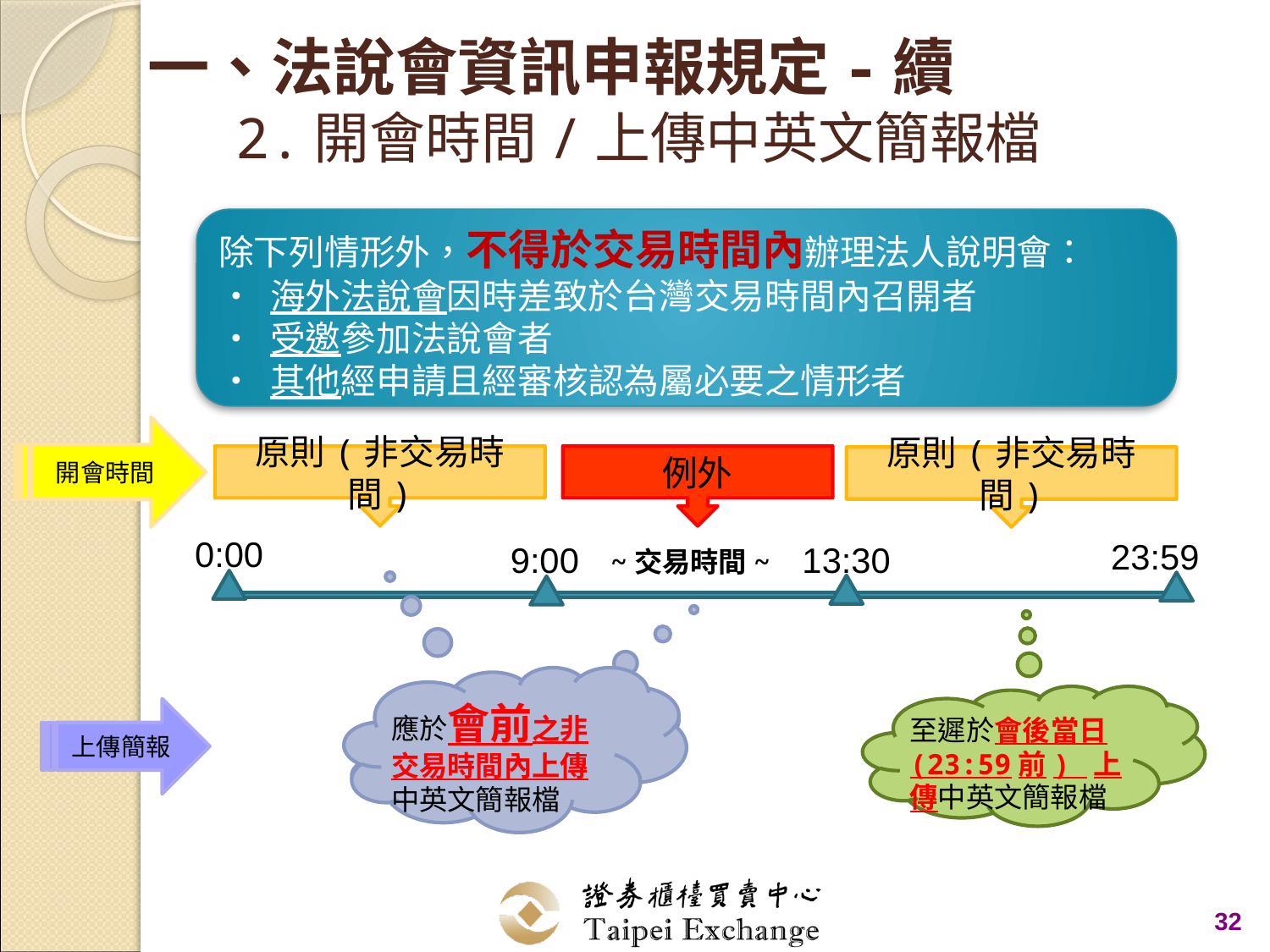

# 一、法說會資訊申報規定-續 2.開會時間/上傳中英文簡報檔

除下列情形外，不得於交易時間內辦理法人說明會：
• 海外法說會因時差致於台灣交易時間內召開者
• 受邀參加法說會者
• 其他經申請且經審核認為屬必要之情形者

開會時間
原則(非交易時間)
例外
原則(非交易時間)
0:00
23:59
9:00
13:30
~交易時間~

應於會前之非交易時間內上傳中英文簡報檔

至遲於會後當日(23:59前) 上傳中英文簡報檔
上傳簡報

32